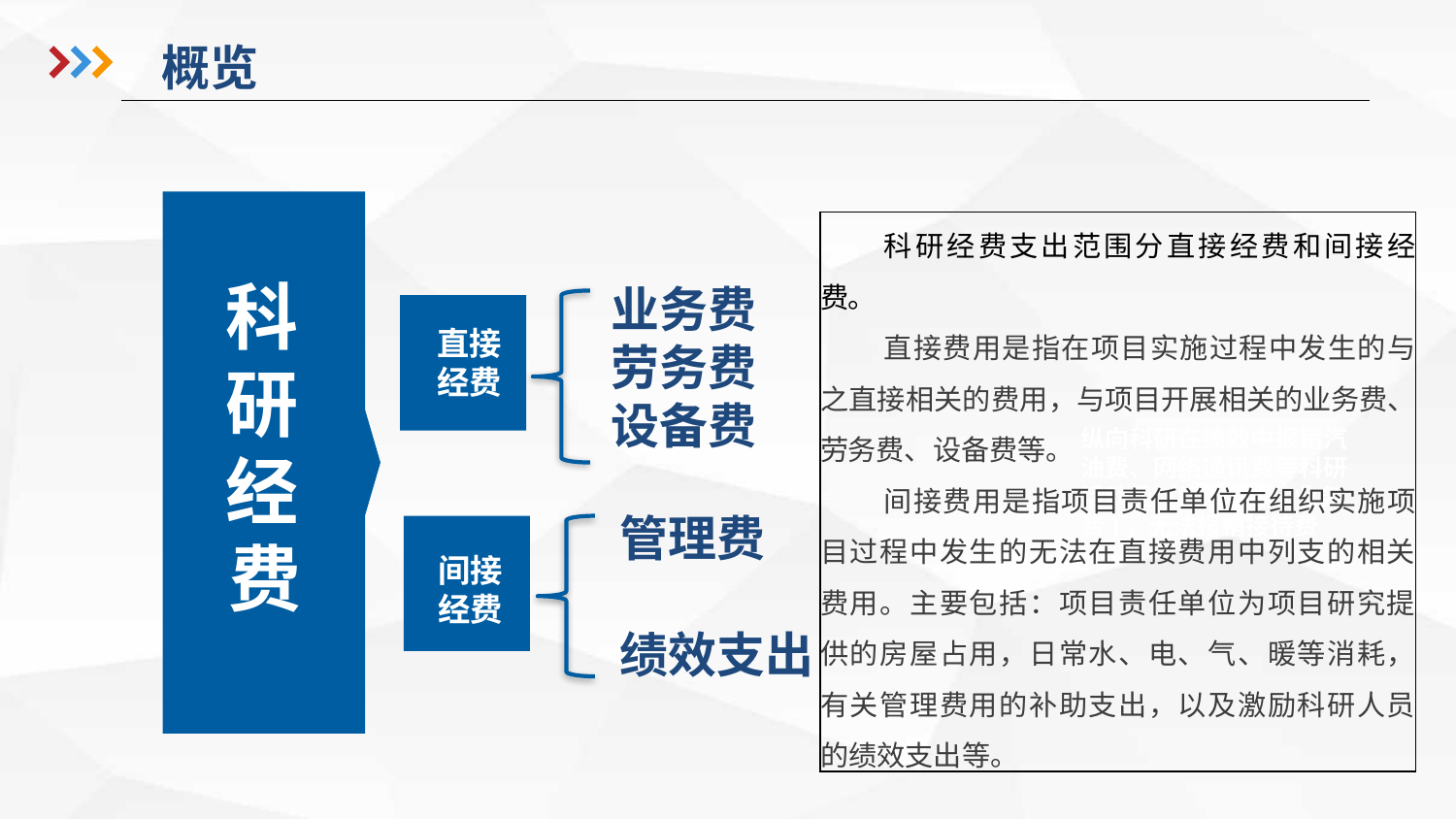

概览

科研经费支出范围分直接经费和间接经费。
直接费用是指在项目实施过程中发生的与之直接相关的费用，与项目开展相关的业务费、劳务费、设备费等。
间接费用是指项目责任单位在组织实施项目过程中发生的无法在直接费用中列支的相关费用。主要包括：项目责任单位为项目研究提供的房屋占用，日常水、电、气、暖等消耗，有关管理费用的补助支出，以及激励科研人员的绩效支出等。
科研经费
业务费
劳务费
设备费

直接经费

纵向科研在绩效中报销汽油费、网络通讯费等科研活动费（绩效奖励-业务费)，无法报销接待费
管理费

绩效支出

间接经费